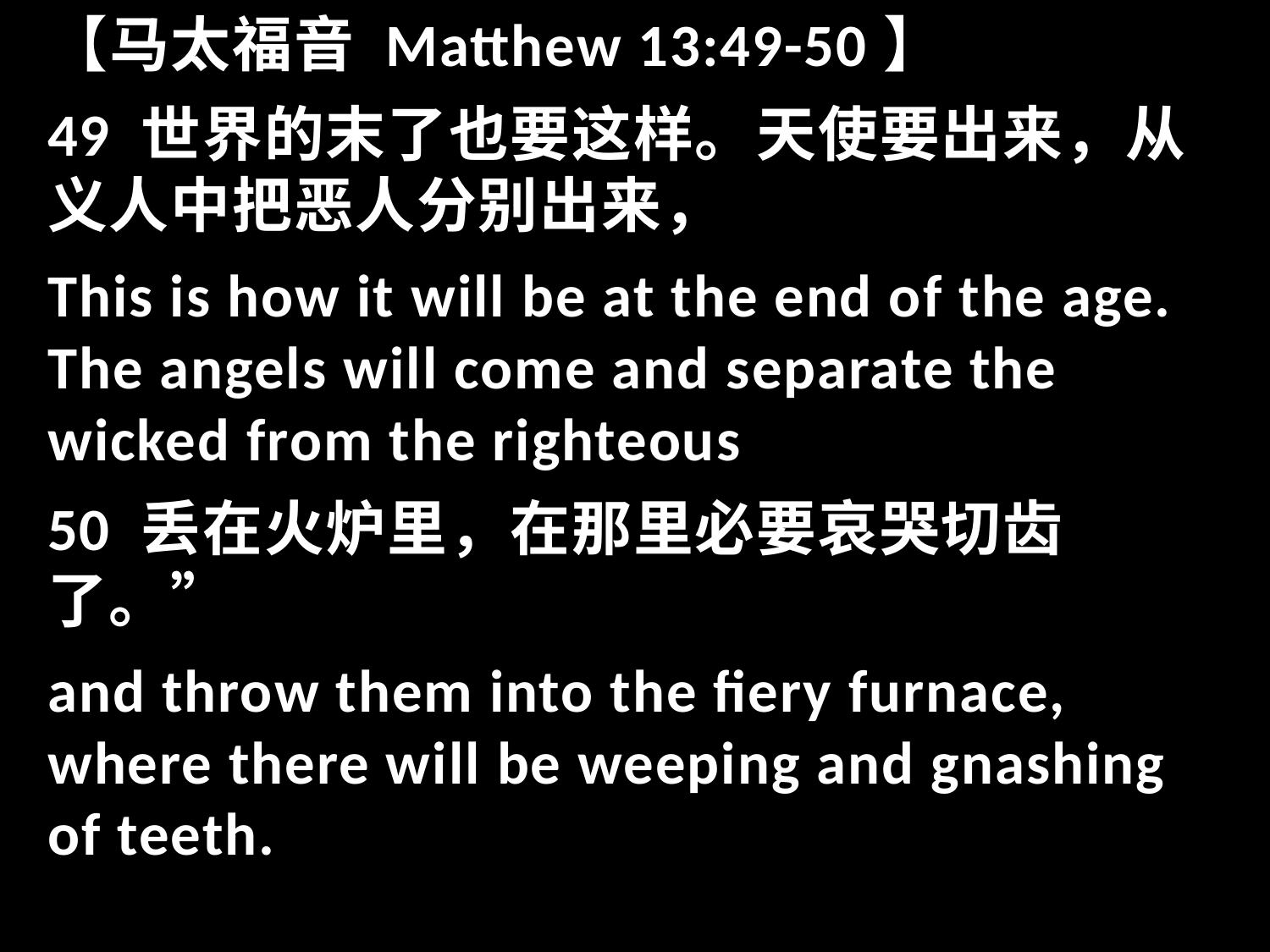

【马太福音 Matthew 13:49-50】
49 世界的末了也要这样。天使要出来，从义人中把恶人分别出来，
This is how it will be at the end of the age. The angels will come and separate the wicked from the righteous
50 丢在火炉里，在那里必要哀哭切齿了。”
and throw them into the fiery furnace, where there will be weeping and gnashing of teeth.